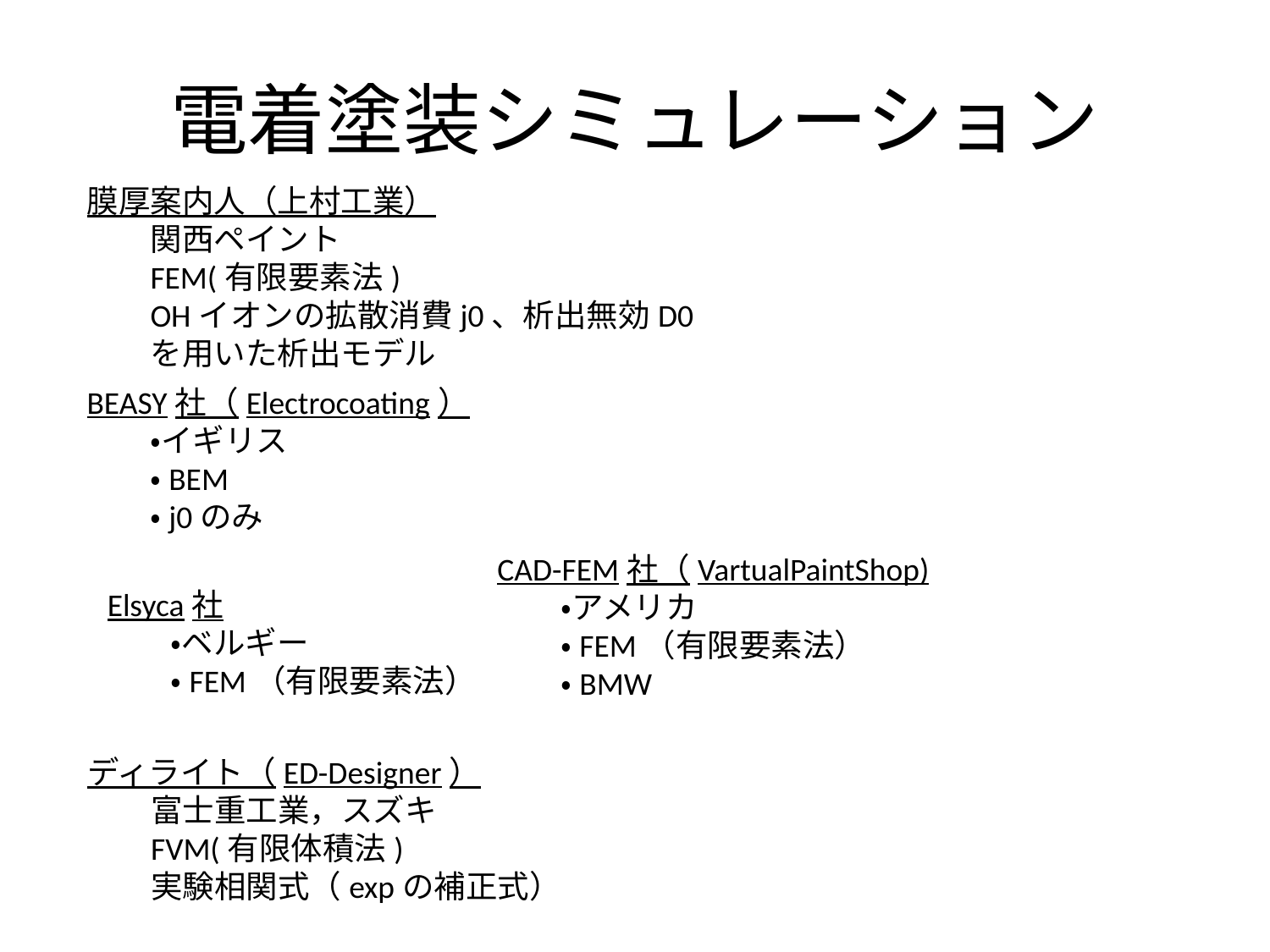

# 電着塗装シミュレーション
膜厚案内人（上村工業）
関西ペイント
FEM(有限要素法)
OHイオンの拡散消費j0、析出無効D0を用いた析出モデル
BEASY社（Electrocoating）
・イギリス
・BEM
・j0のみ
CAD-FEM社（VartualPaintShop)
・アメリカ
・FEM（有限要素法）
・BMW
Elsyca社
・ベルギー
・FEM（有限要素法）
ディライト（ED-Designer）
富士重工業，スズキ
FVM(有限体積法)
実験相関式（expの補正式）